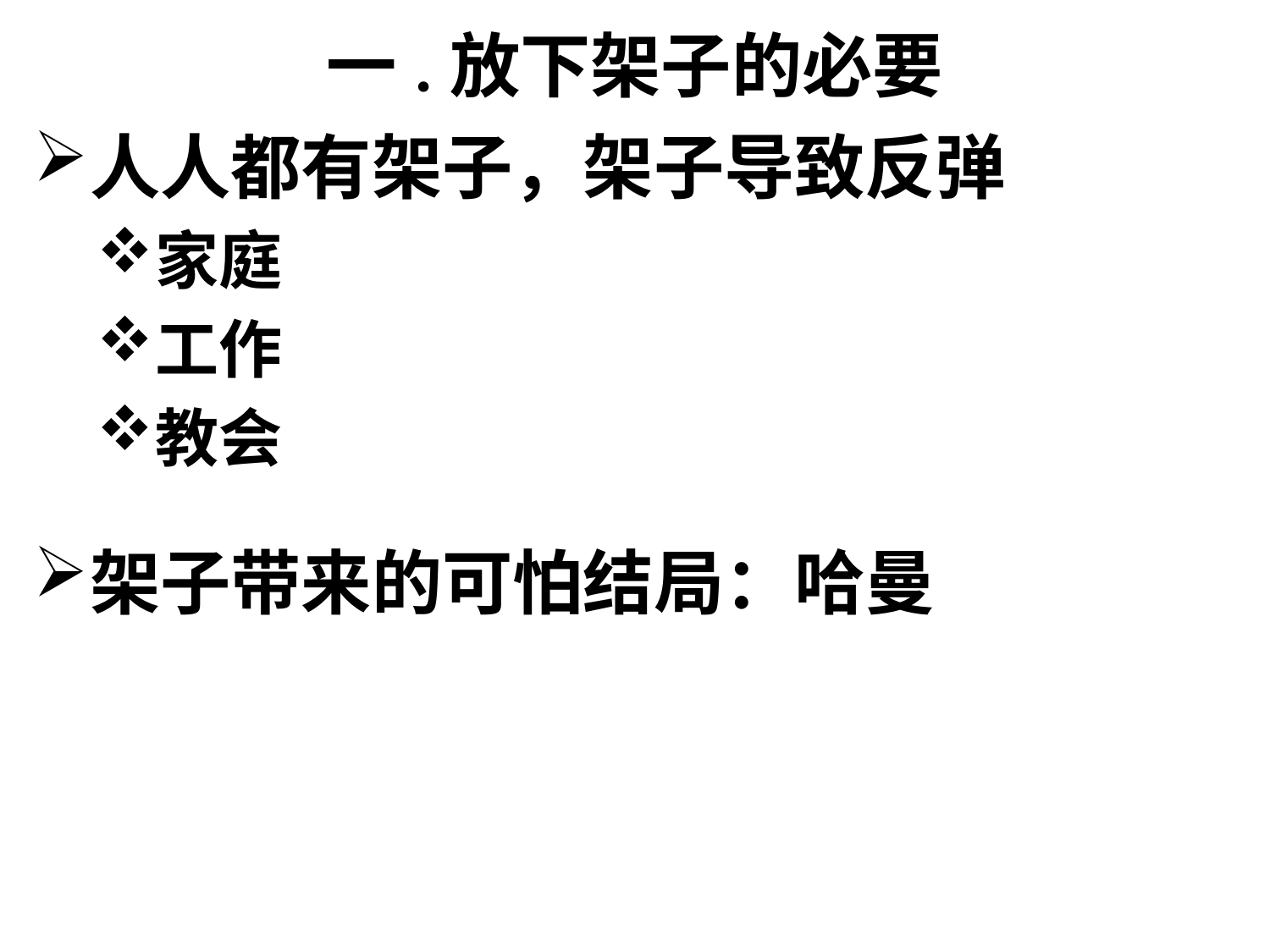

# 一.放下架子的必要
人人都有架子，架子导致反弹
家庭
工作
教会

架子带来的可怕结局：哈曼